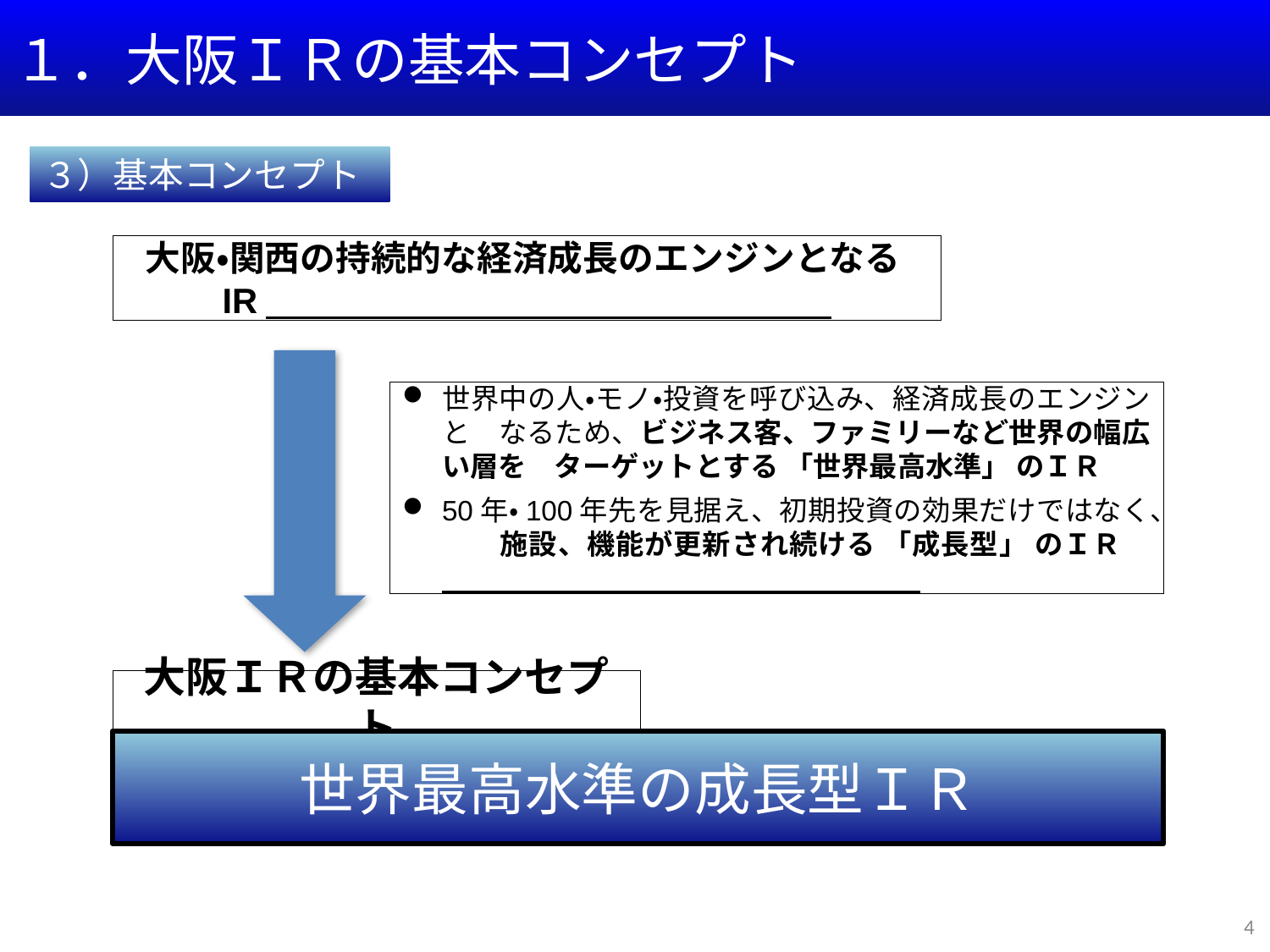

１．大阪ＩＲの基本コンセプト
３）基本コンセプト
大阪・関西の持続的な経済成長のエンジンとなるIR

世界中の人・モノ・投資を呼び込み、経済成長のエンジンと　なるため、ビジネス客、ファミリーなど世界の幅広い層を　ターゲットとする 「世界最高水準」 のＩＲ
50年・100年先を見据え、初期投資の効果だけではなく、　　施設、機能が更新され続ける 「成長型」 のＩＲ
大阪ＩＲの基本コンセプト
世界最高水準の成長型ＩＲ
4